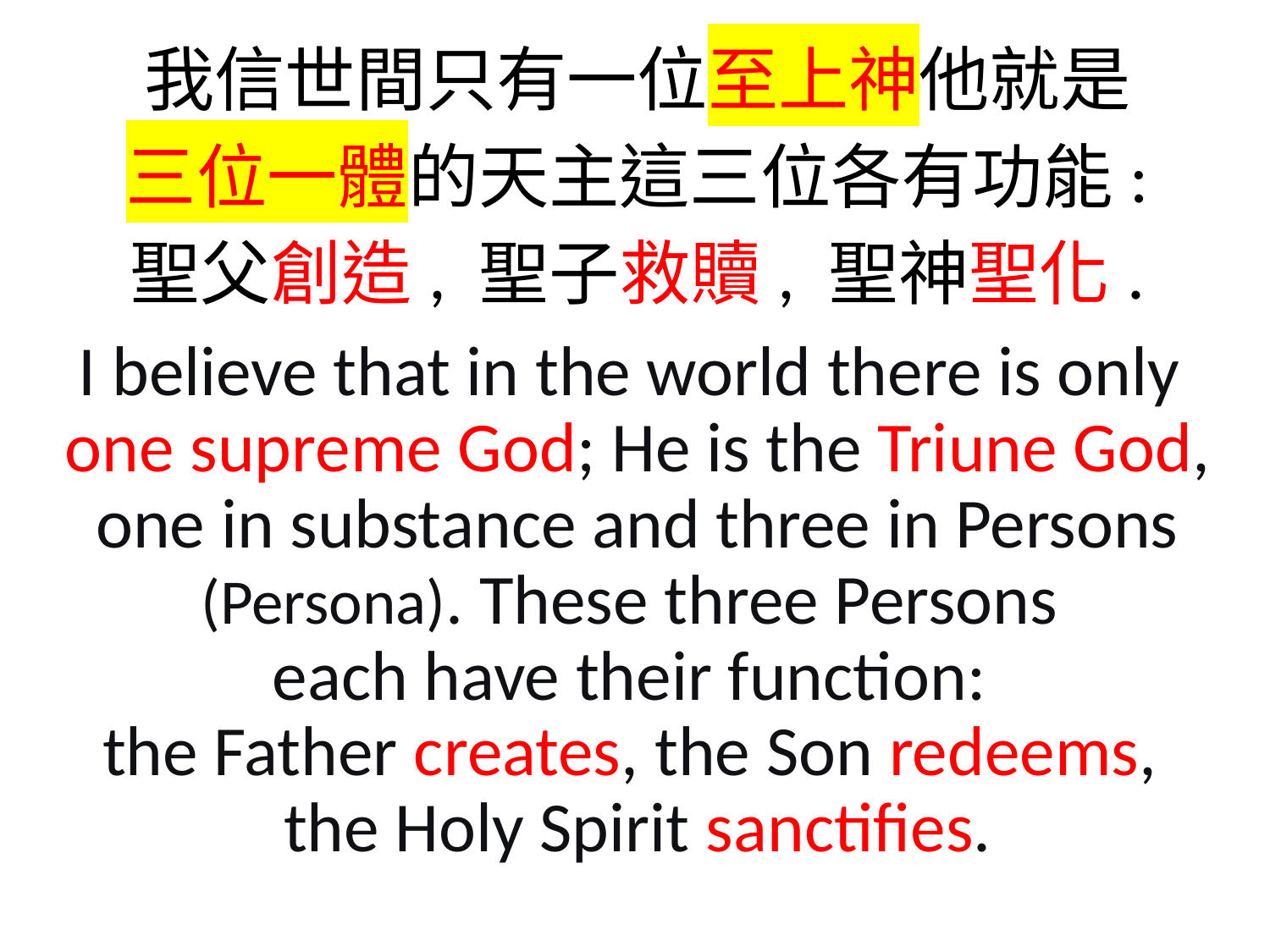

我信世間只有一位至上神他就是
三位一體的天主這三位各有功能:
聖父創造, 聖子救贖, 聖神聖化.
I believe that in the world there is only
one supreme God; He is the Triune God, one in substance and three in Persons (Persona). These three Persons
each have their function:
the Father creates, the Son redeems,
the Holy Spirit sanctifies.